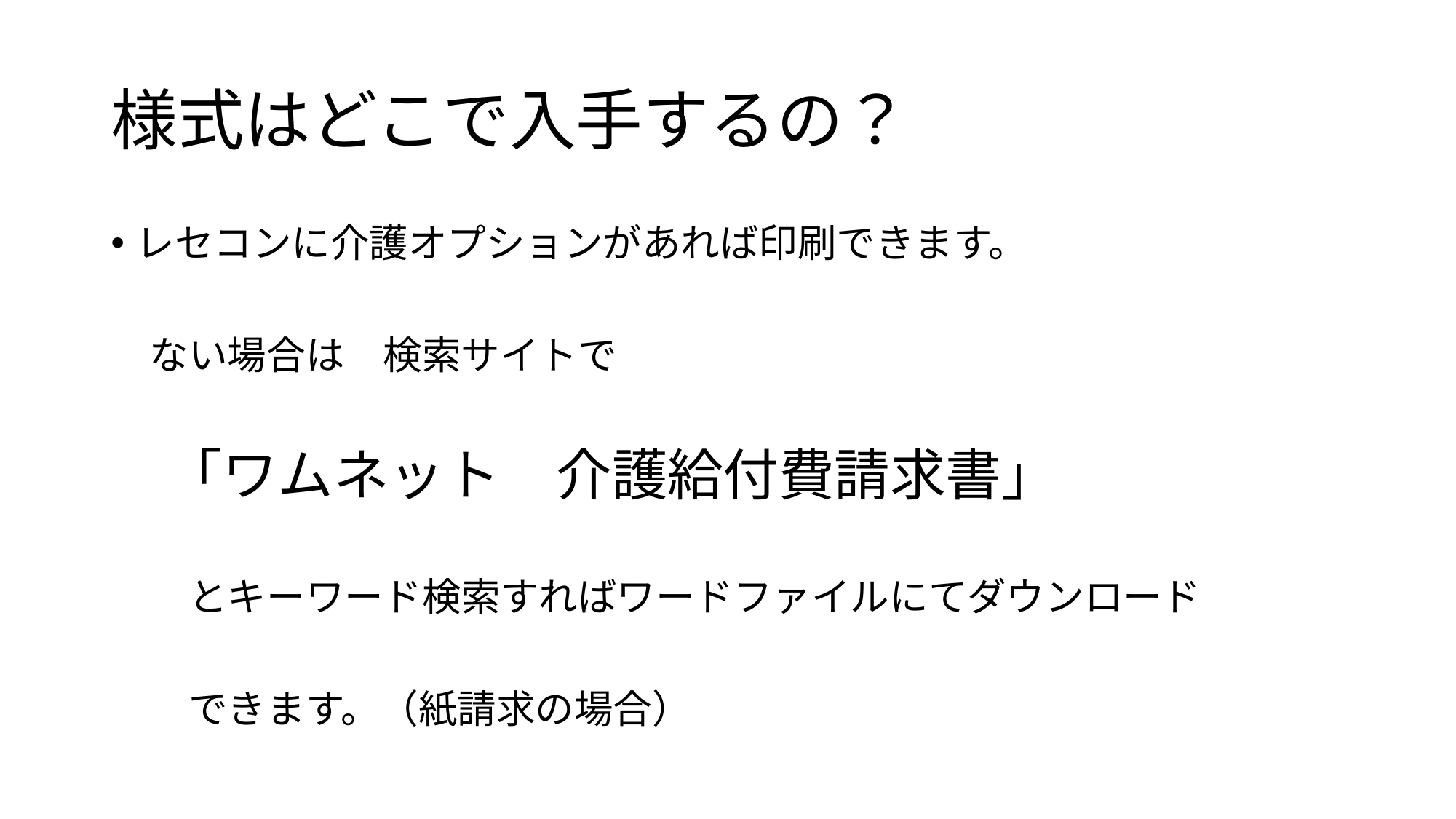

# 様式はどこで入手するの？
レセコンに介護オプションがあれば印刷できます。

　ない場合は　検索サイトで

　「ワムネット　介護給付費請求書」

　　とキーワード検索すればワードファイルにてダウンロード

　　できます。（紙請求の場合）